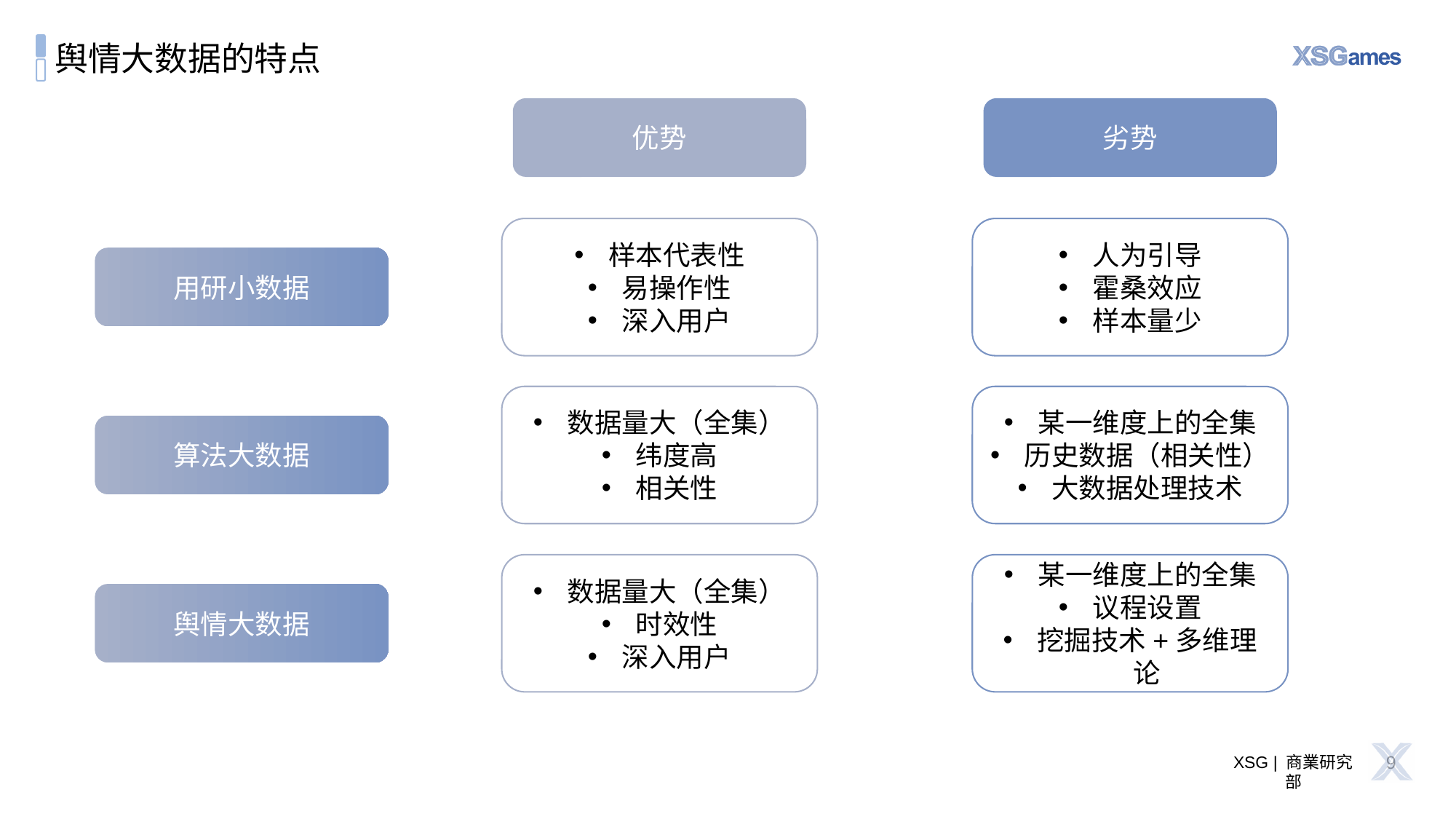

# 舆情大数据的特点
优势
劣势
人为引导
霍桑效应
样本量少
样本代表性
易操作性
深入用户
用研小数据
数据量大（全集）
纬度高
相关性
某一维度上的全集
历史数据（相关性）
大数据处理技术
算法大数据
数据量大（全集）
时效性
深入用户
某一维度上的全集
议程设置
挖掘技术+多维理论
舆情大数据
9